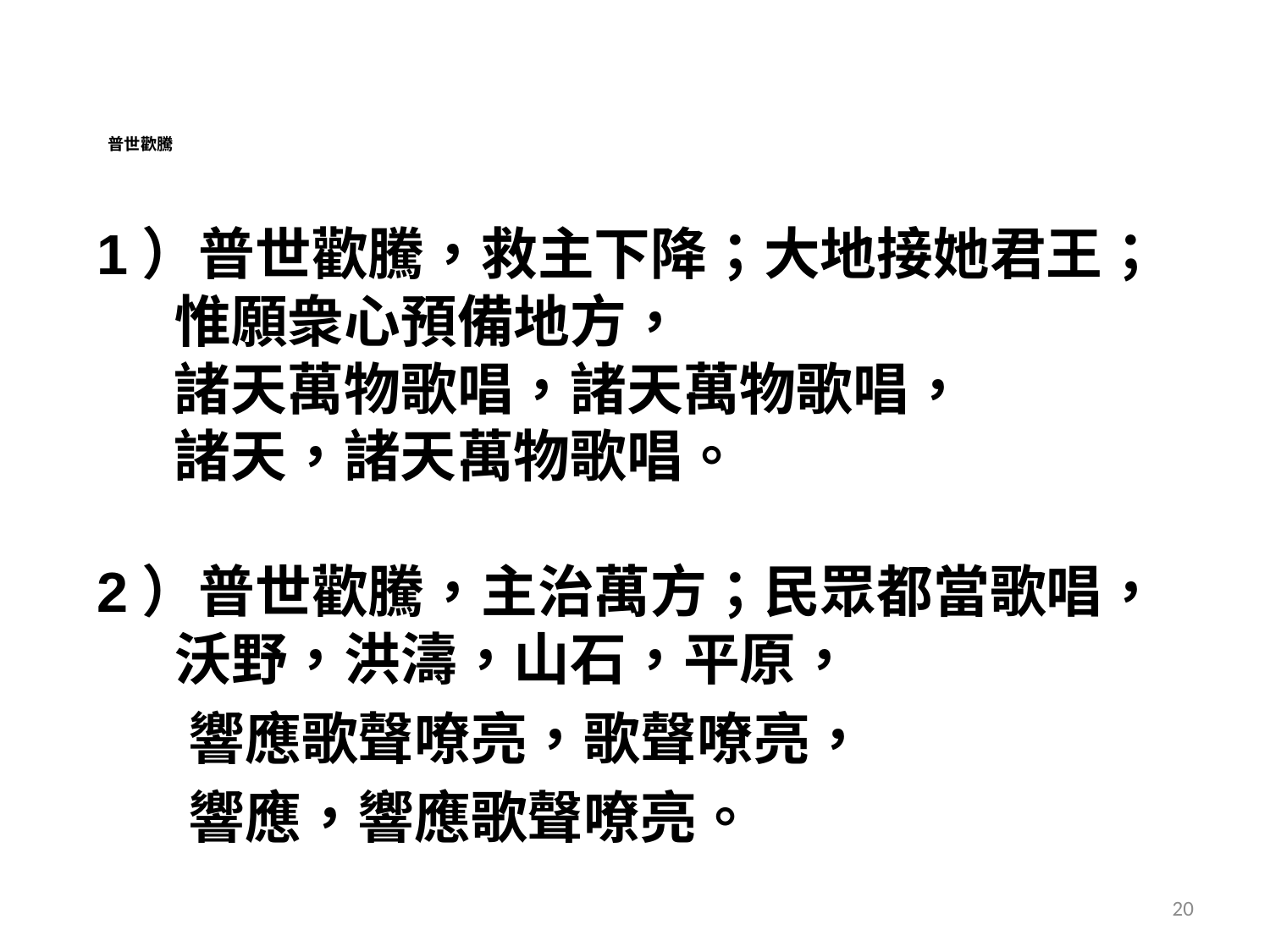

# 普世歡騰
1）普世歡騰，救主下降；大地接她君王；
      惟願衆心預備地方，
      諸天萬物歌唱，諸天萬物歌唱，
      諸天，諸天萬物歌唱。
2）普世歡騰，主治萬方；民眾都當歌唱，
      沃野，洪濤，山石，平原，
      響應歌聲嘹亮，歌聲嘹亮，
      響應，響應歌聲嘹亮。
20